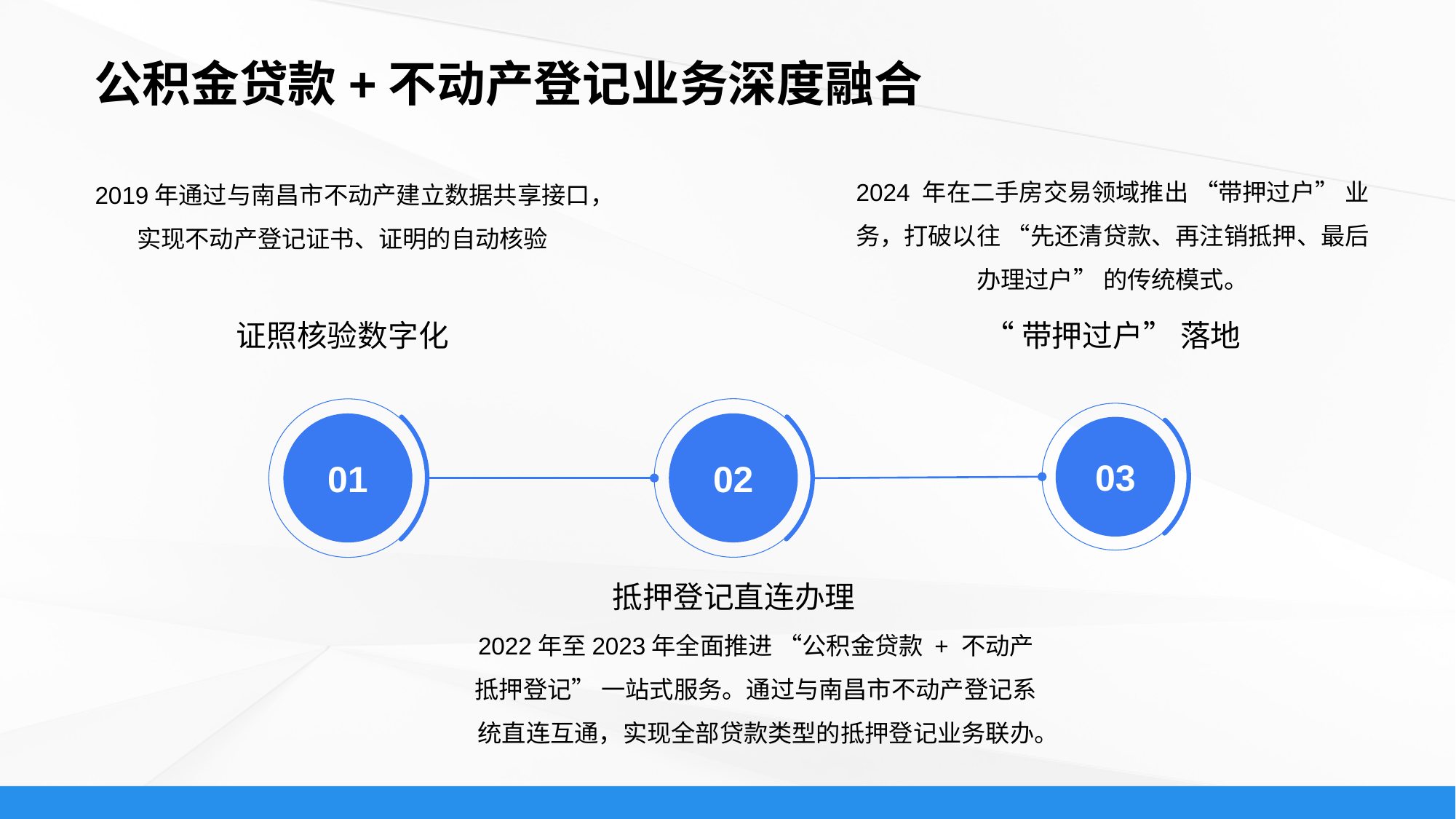

# 公积金贷款+不动产登记业务深度融合
2024 年在二手房交易领域推出 “带押过户” 业务，打破以往 “先还清贷款、再注销抵押、最后办理过户” 的传统模式。

2019年通过与南昌市不动产建立数据共享接口，实现不动产登记证书、证明的自动核验

证照核验数字化
“带押过户” 落地

02
01
03
抵押登记直连办理

2022年至2023年全面推进 “公积金贷款 + 不动产抵押登记” 一站式服务。通过与南昌市不动产登记系统直连互通，实现全部贷款类型的抵押登记业务联办。